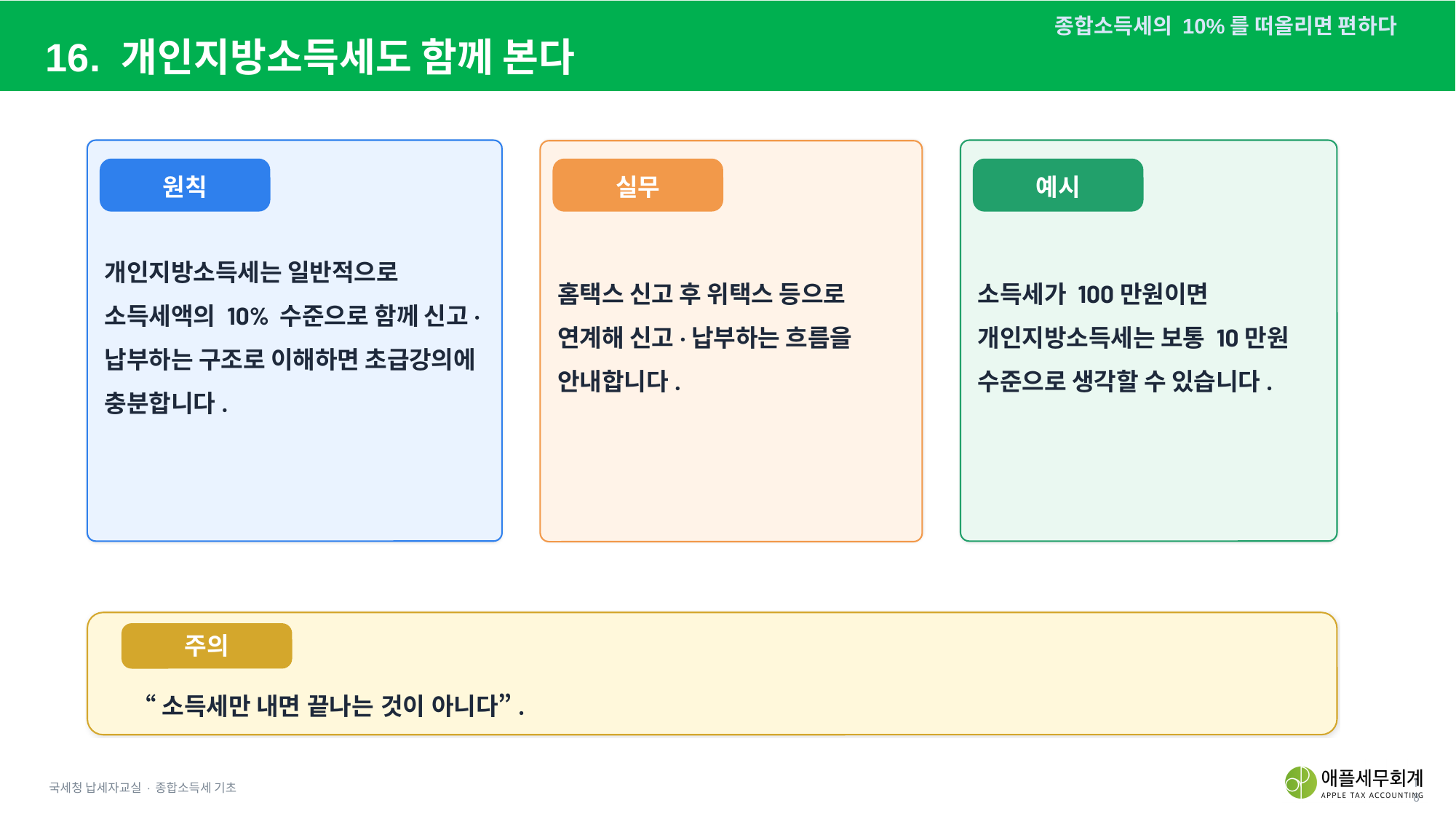

종합소득세의 10%를 떠올리면 편하다
16. 개인지방소득세도 함께 본다

원칙
실무
예시
개인지방소득세는 일반적으로 소득세액의 10% 수준으로 함께 신고·납부하는 구조로 이해하면 초급강의에 충분합니다.
홈택스 신고 후 위택스 등으로 연계해 신고·납부하는 흐름을 안내합니다.
소득세가 100만원이면 개인지방소득세는 보통 10만원 수준으로 생각할 수 있습니다.

주의
 “소득세만 내면 끝나는 것이 아니다”.
국세청 납세자교실 · 종합소득세 기초
18